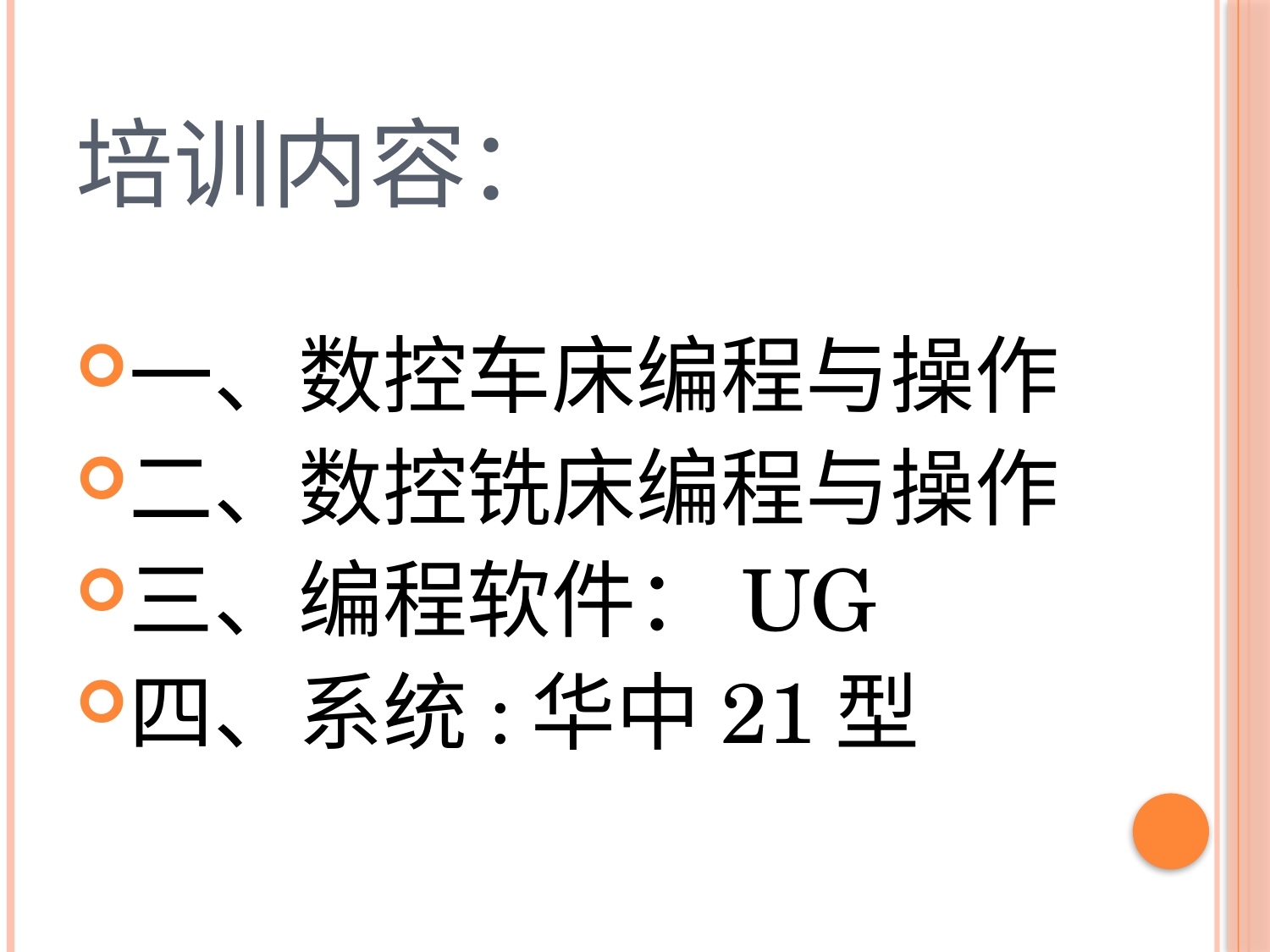

# 培训内容：
一、数控车床编程与操作
二、数控铣床编程与操作
三、编程软件：UG
四、系统:华中21型